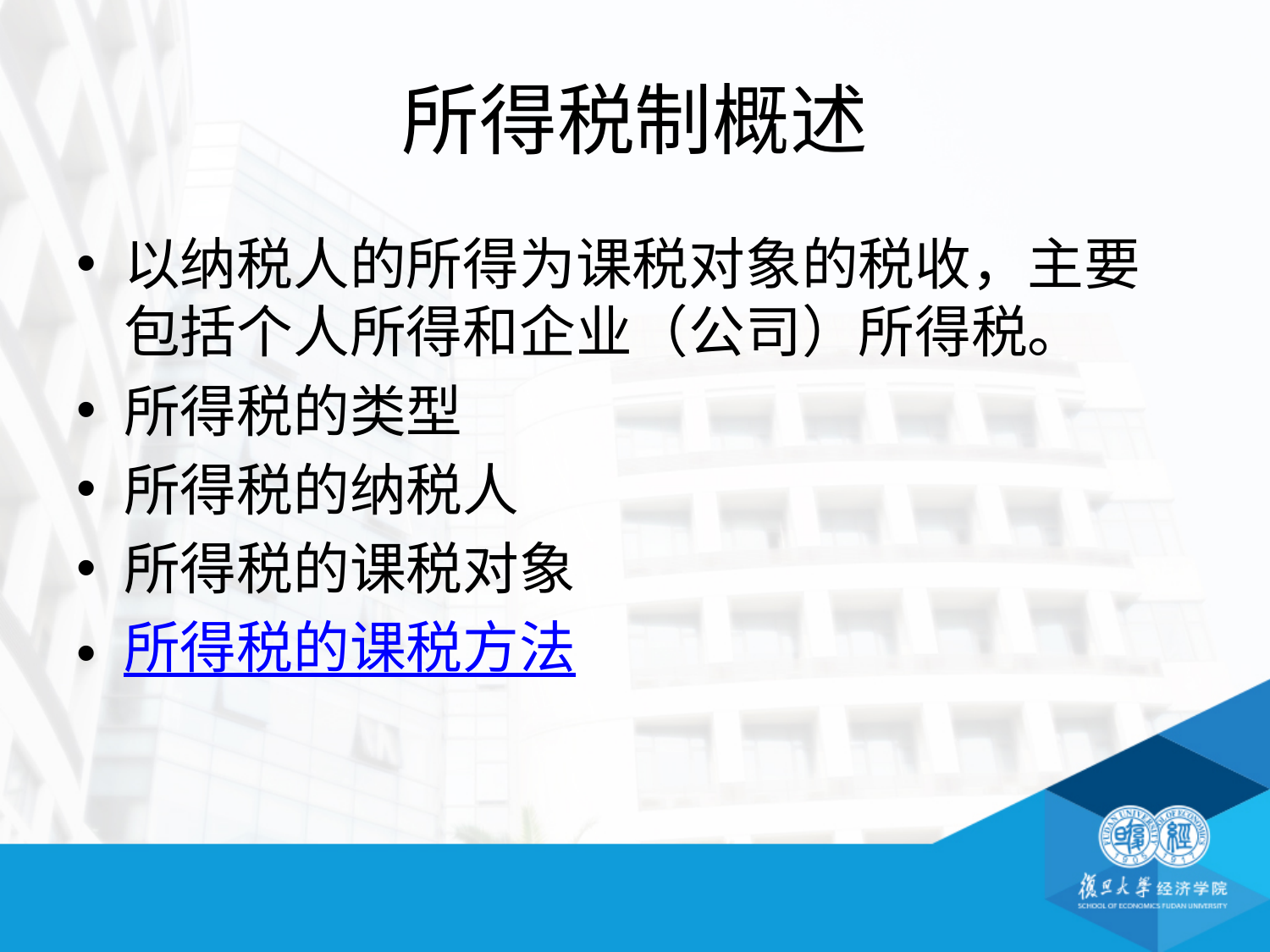

# 所得税制概述
以纳税人的所得为课税对象的税收，主要包括个人所得和企业（公司）所得税。
所得税的类型
所得税的纳税人
所得税的课税对象
所得税的课税方法